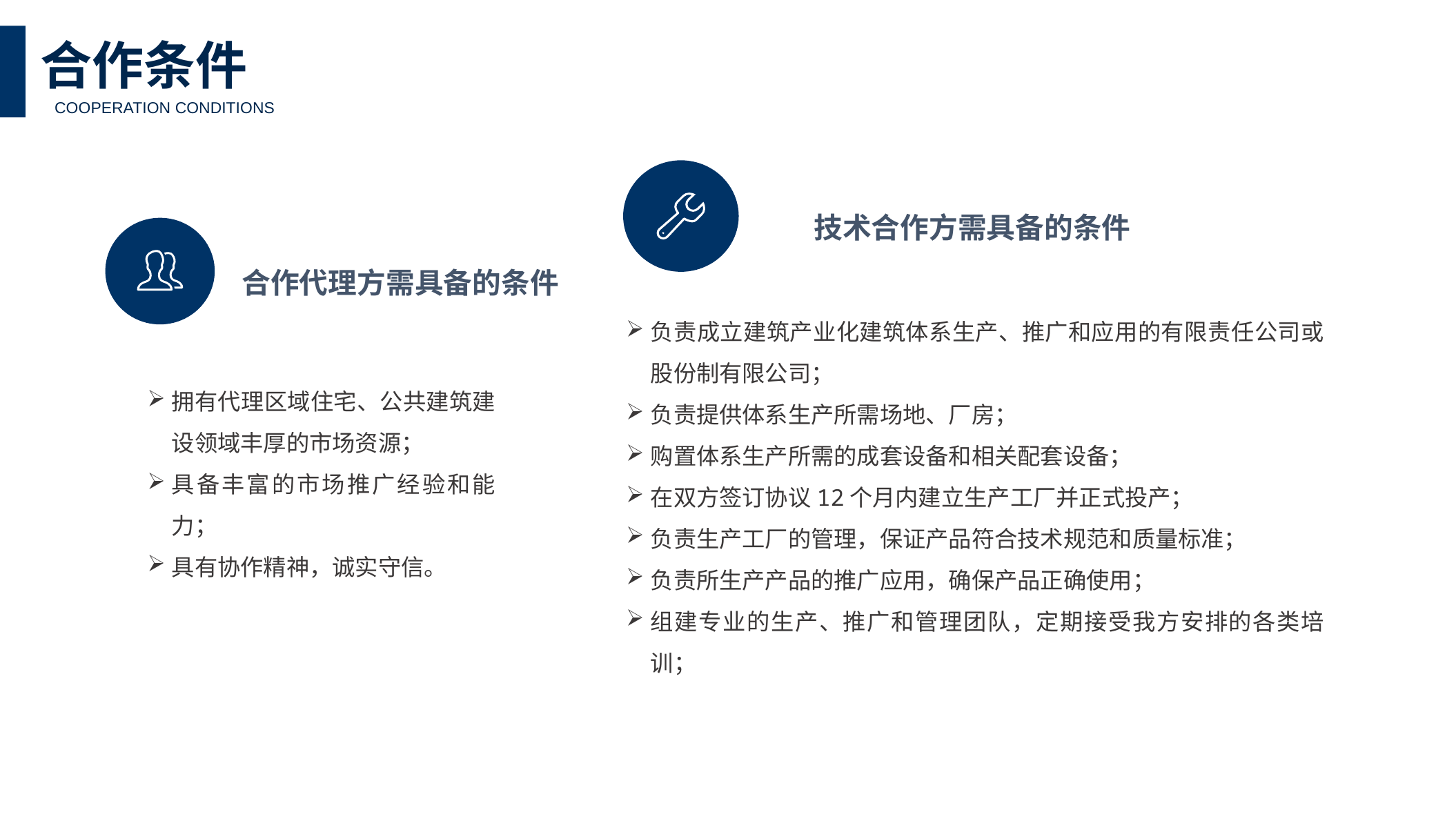

合作条件
COOPERATION CONDITIONS

技术合作方需具备的条件

合作代理方需具备的条件
负责成立建筑产业化建筑体系生产、推广和应用的有限责任公司或股份制有限公司；
负责提供体系生产所需场地、厂房；
购置体系生产所需的成套设备和相关配套设备；
在双方签订协议12个月内建立生产工厂并正式投产；
负责生产工厂的管理，保证产品符合技术规范和质量标准；
负责所生产产品的推广应用，确保产品正确使用；
组建专业的生产、推广和管理团队，定期接受我方安排的各类培训；
拥有代理区域住宅、公共建筑建设领域丰厚的市场资源；
具备丰富的市场推广经验和能力；
具有协作精神，诚实守信。